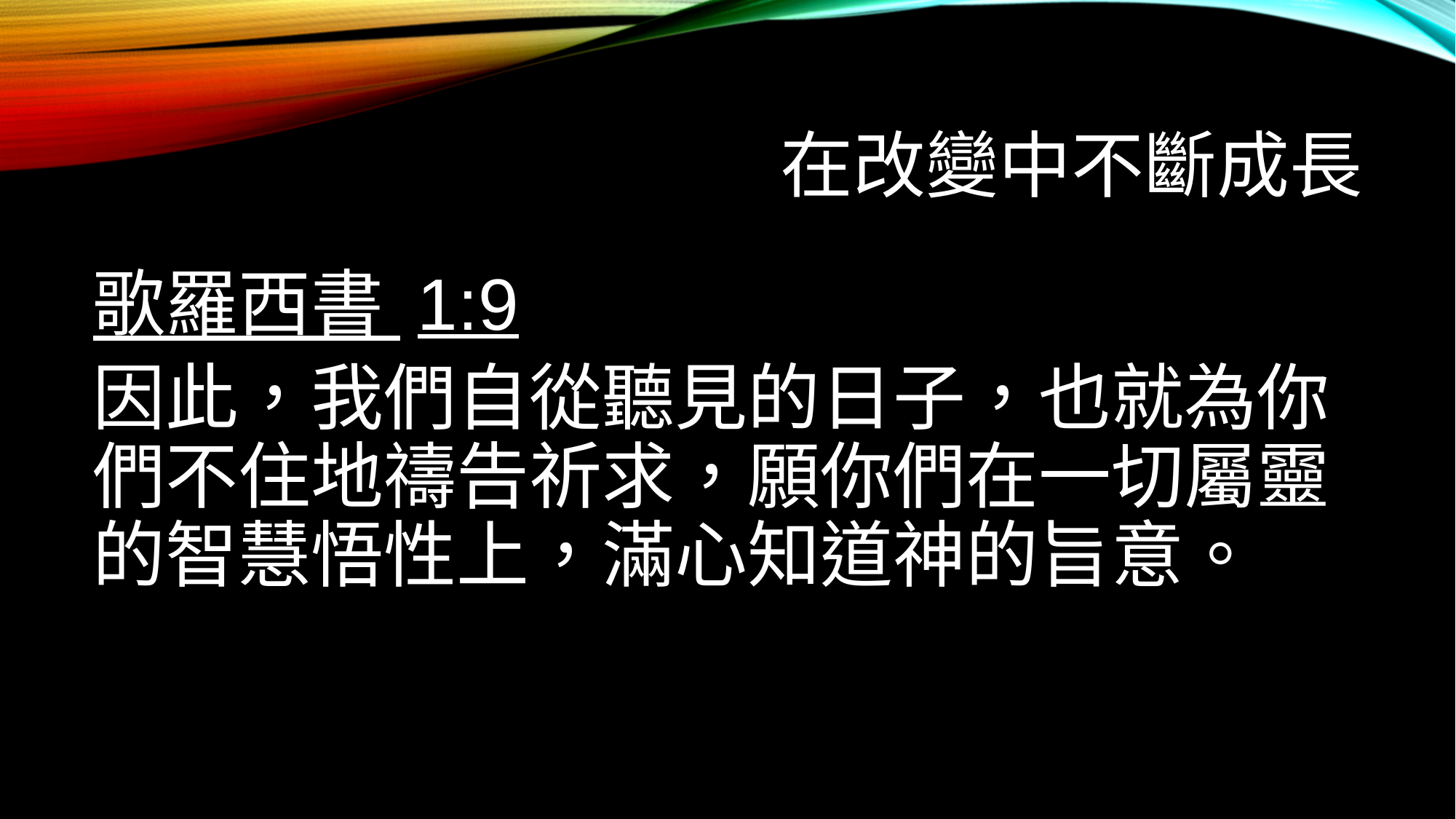

# 在改變中不斷成長
歌羅西書 1:9
因此，我們自從聽見的日子，也就為你們不住地禱告祈求，願你們在一切屬靈的智慧悟性上，滿心知道神的旨意。